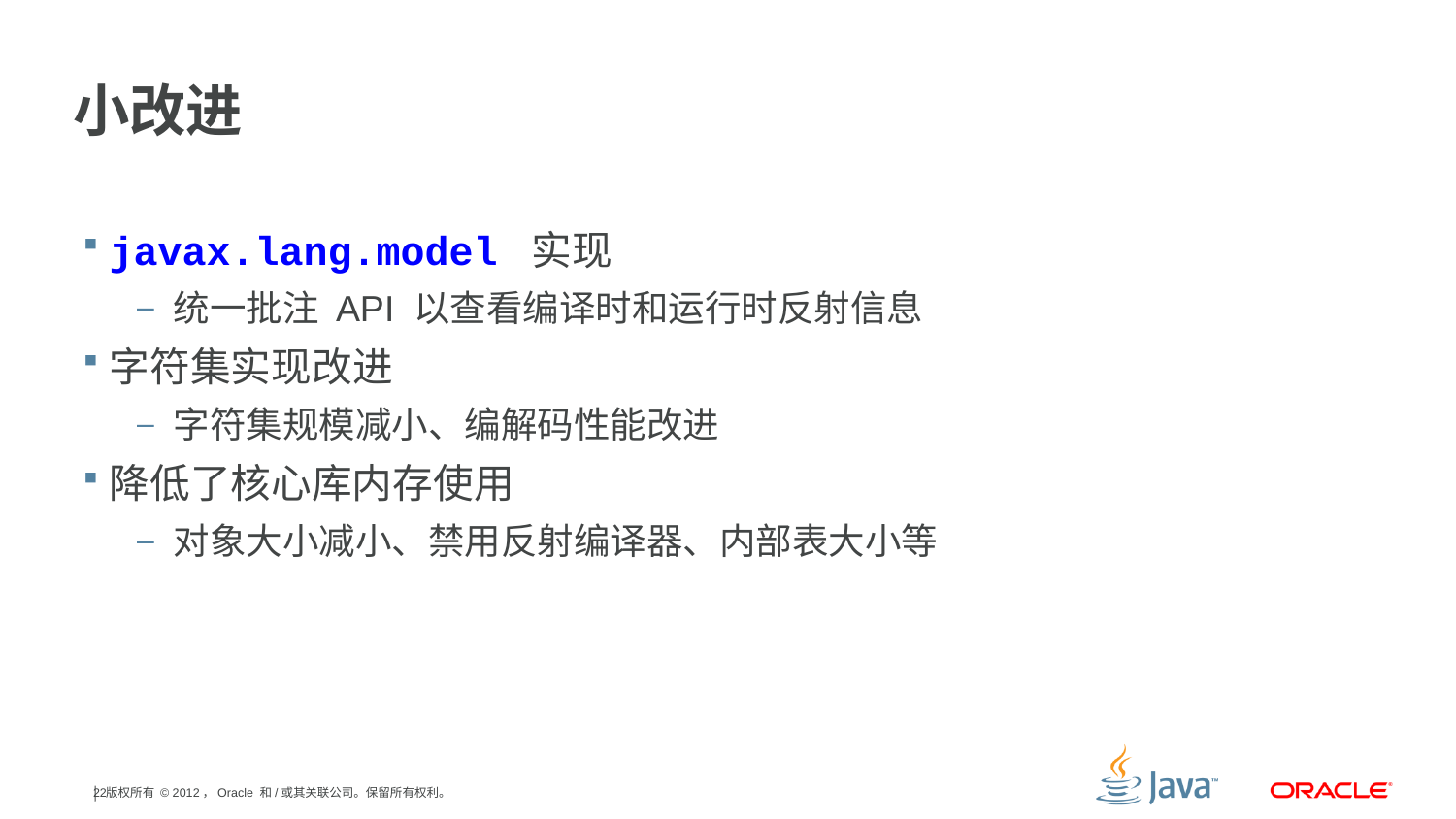

# 小改进
javax.lang.model 实现
统一批注 API 以查看编译时和运行时反射信息
字符集实现改进
字符集规模减小、编解码性能改进
降低了核心库内存使用
对象大小减小、禁用反射编译器、内部表大小等